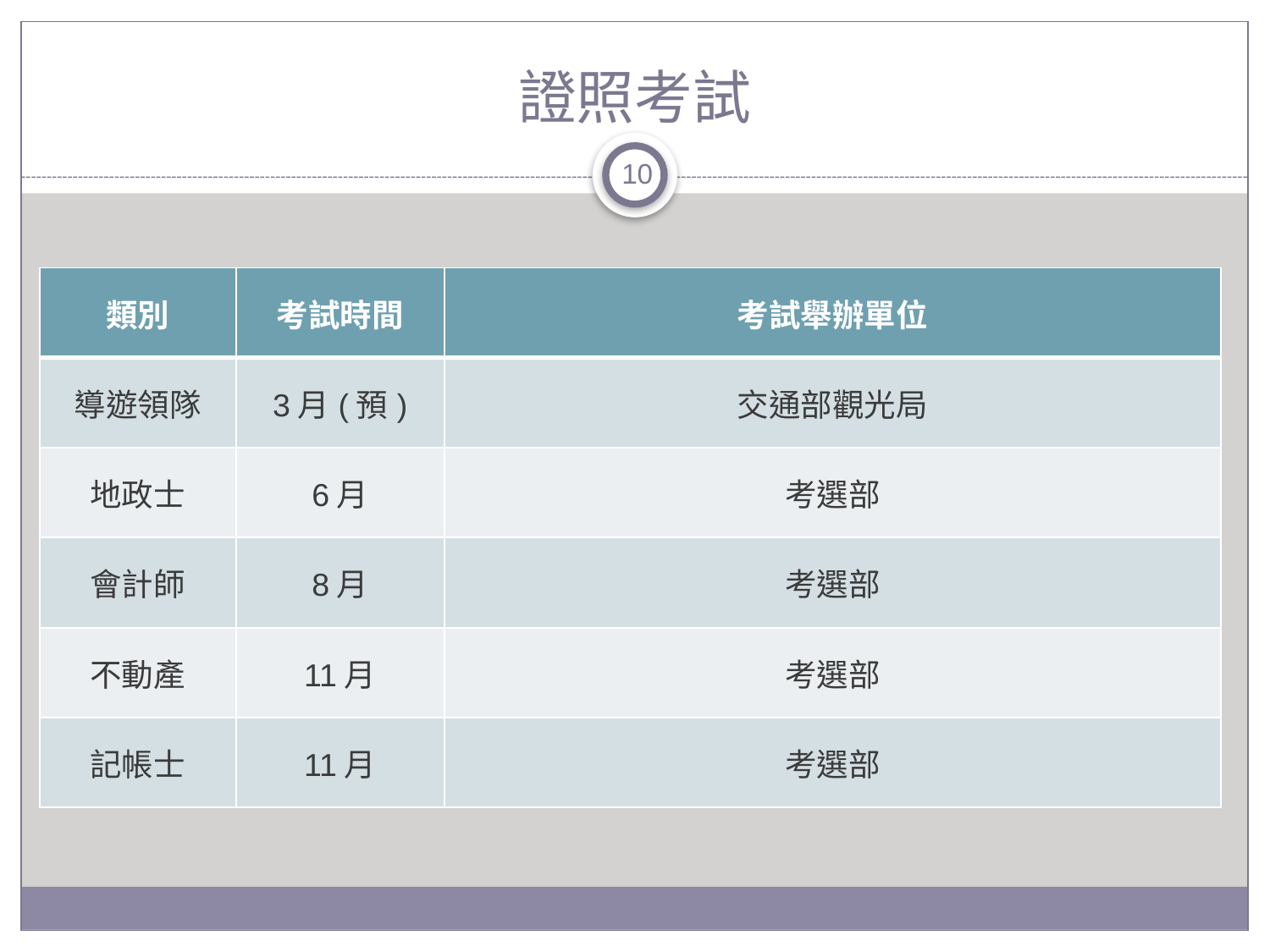

# 證照考試
10
| 類別 | 考試時間 | 考試舉辦單位 |
| --- | --- | --- |
| 導遊領隊 | 3月(預) | 交通部觀光局 |
| 地政士 | 6月 | 考選部 |
| 會計師 | 8月 | 考選部 |
| 不動產 | 11月 | 考選部 |
| 記帳士 | 11月 | 考選部 |